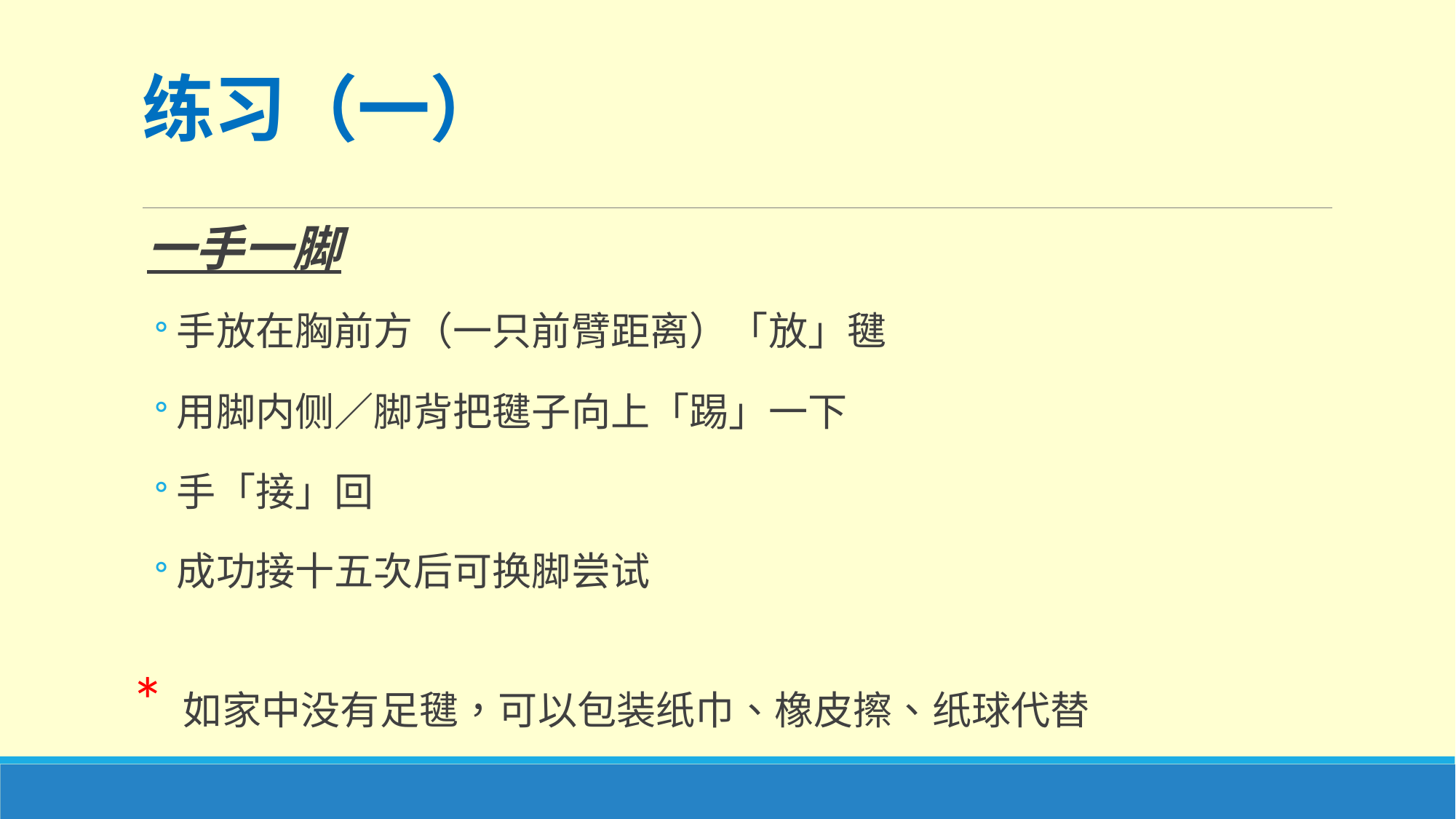

# 练习（一）
一手一脚
手放在胸前方（一只前臂距离）「放」毽
用脚内侧／脚背把毽子向上「踢」一下
手「接」回
成功接十五次后可换脚尝试
* 如家中没有足毽，可以包装纸巾、橡皮擦、纸球代替